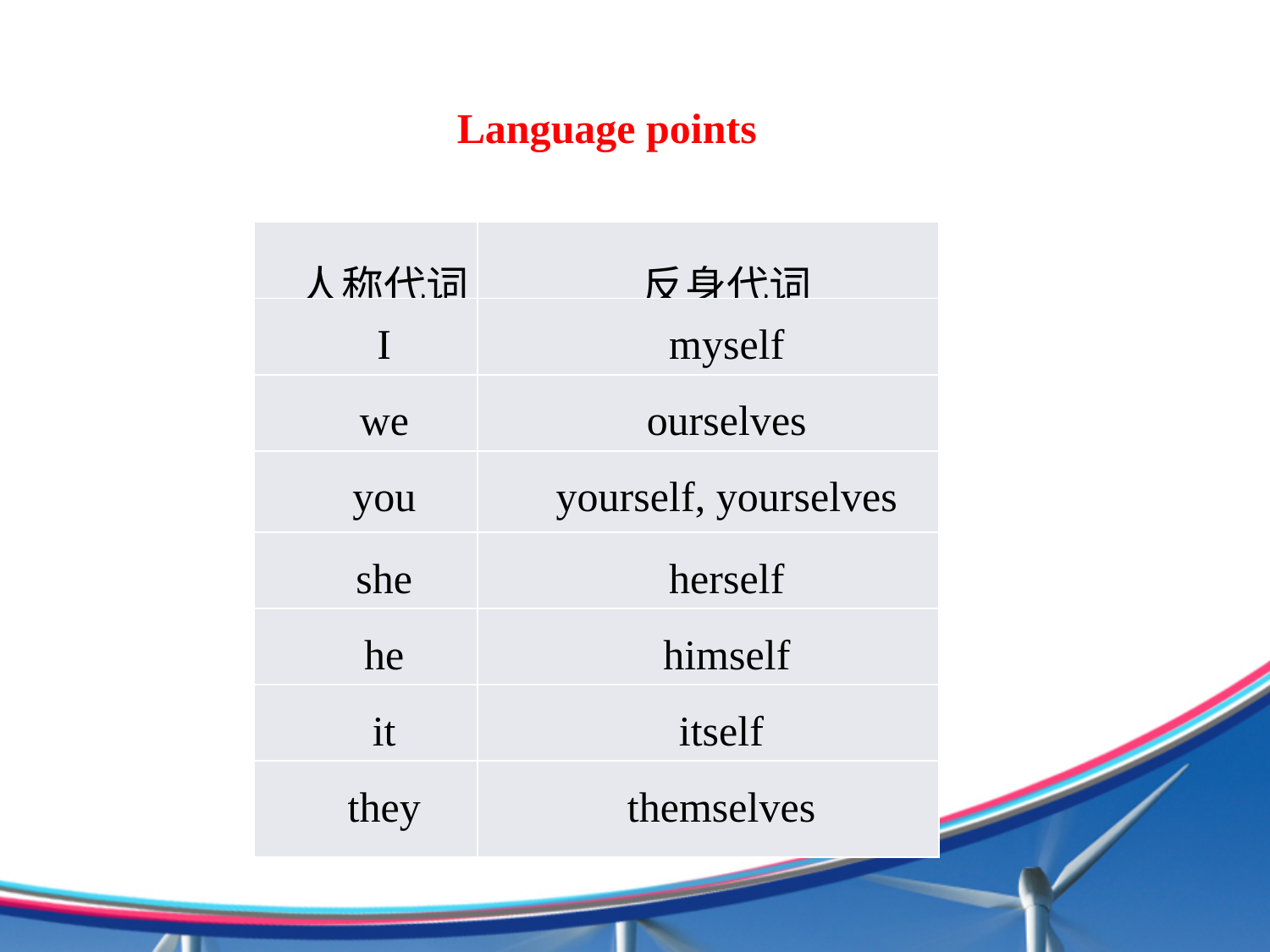

Language points
| 人称代词 | 反身代词 |
| --- | --- |
| I | myself |
| we | ourselves |
| you | yourself, yourselves |
| she | herself |
| he | himself |
| it | itself |
| they | themselves |